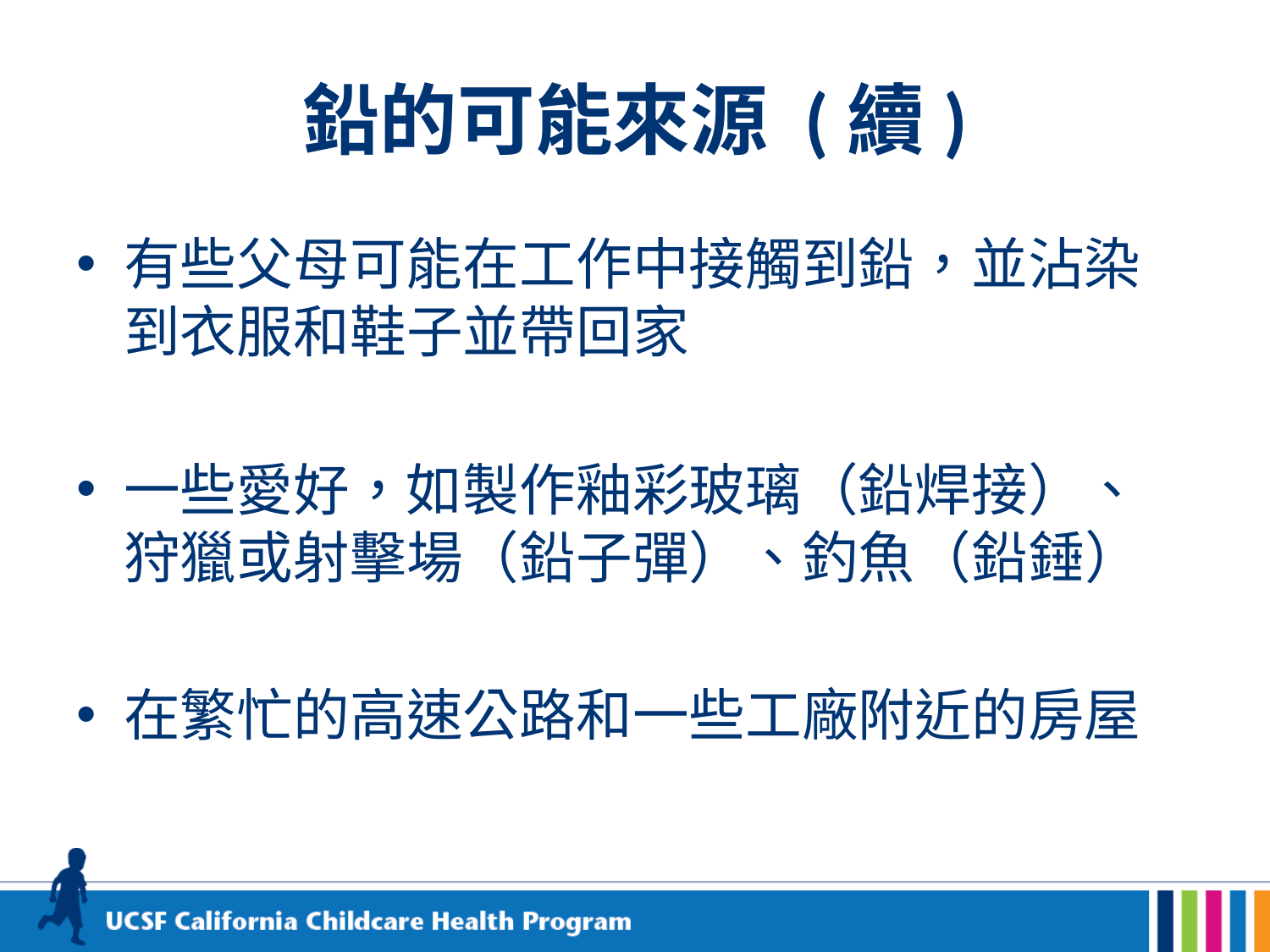

# 鉛的可能來源 (續)
有些父母可能在工作中接觸到鉛，並沾染到衣服和鞋子並帶回家

一些愛好，如製作釉彩玻璃（鉛焊接）、狩獵或射擊場（鉛子彈）、釣魚（鉛錘）

在繁忙的高速公路和一些工廠附近的房屋